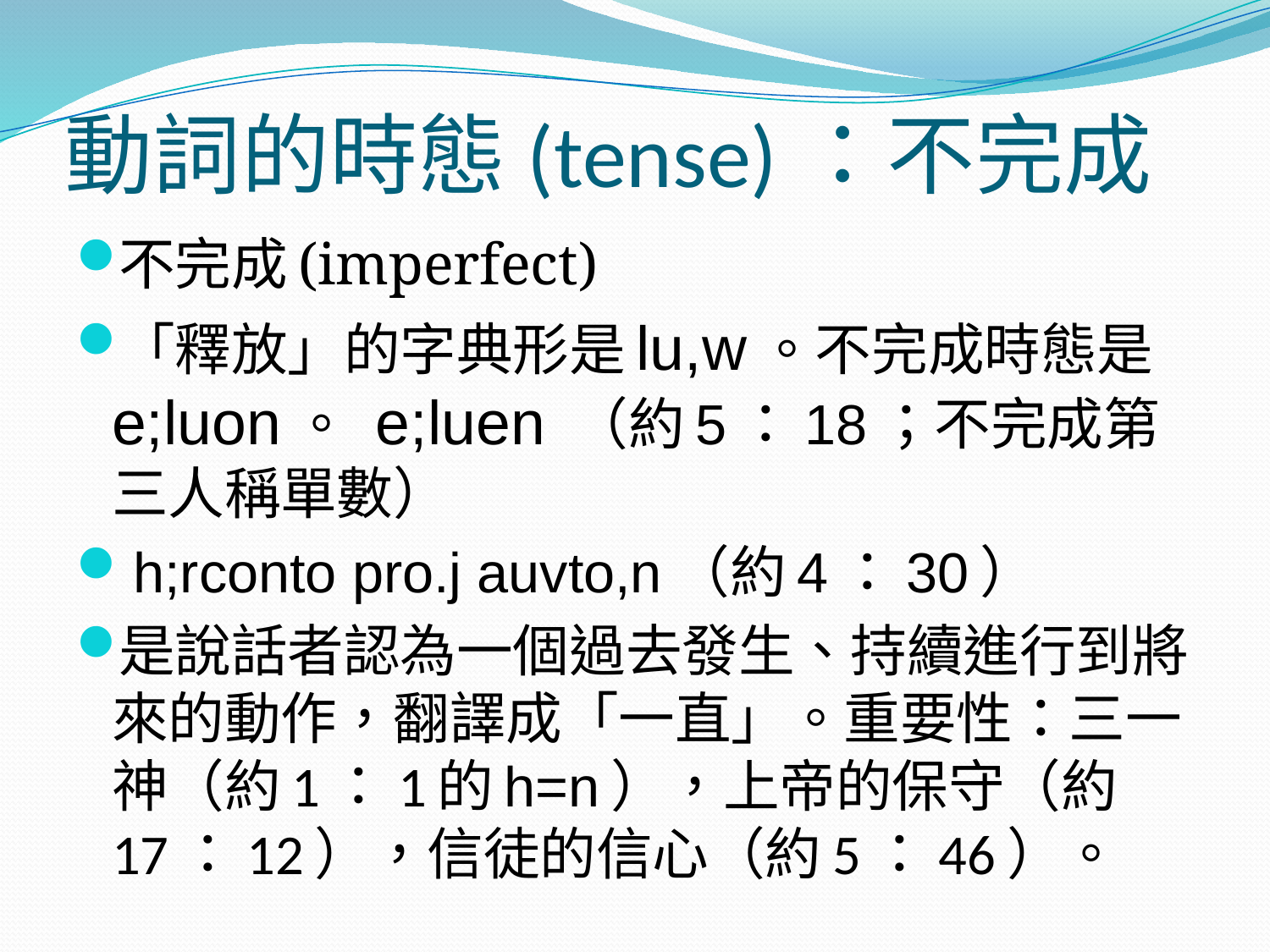

# 動詞的時態(tense)：不完成
不完成(imperfect)
「釋放」的字典形是lu,w。不完成時態是e;luon。 e;luen （約5：18；不完成第三人稱單數）
 h;rconto pro.j auvto,n（約4：30）
是說話者認為一個過去發生、持續進行到將來的動作，翻譯成「一直」。重要性：三一神（約1：1的h=n），上帝的保守（約17：12），信徒的信心（約5：46）。